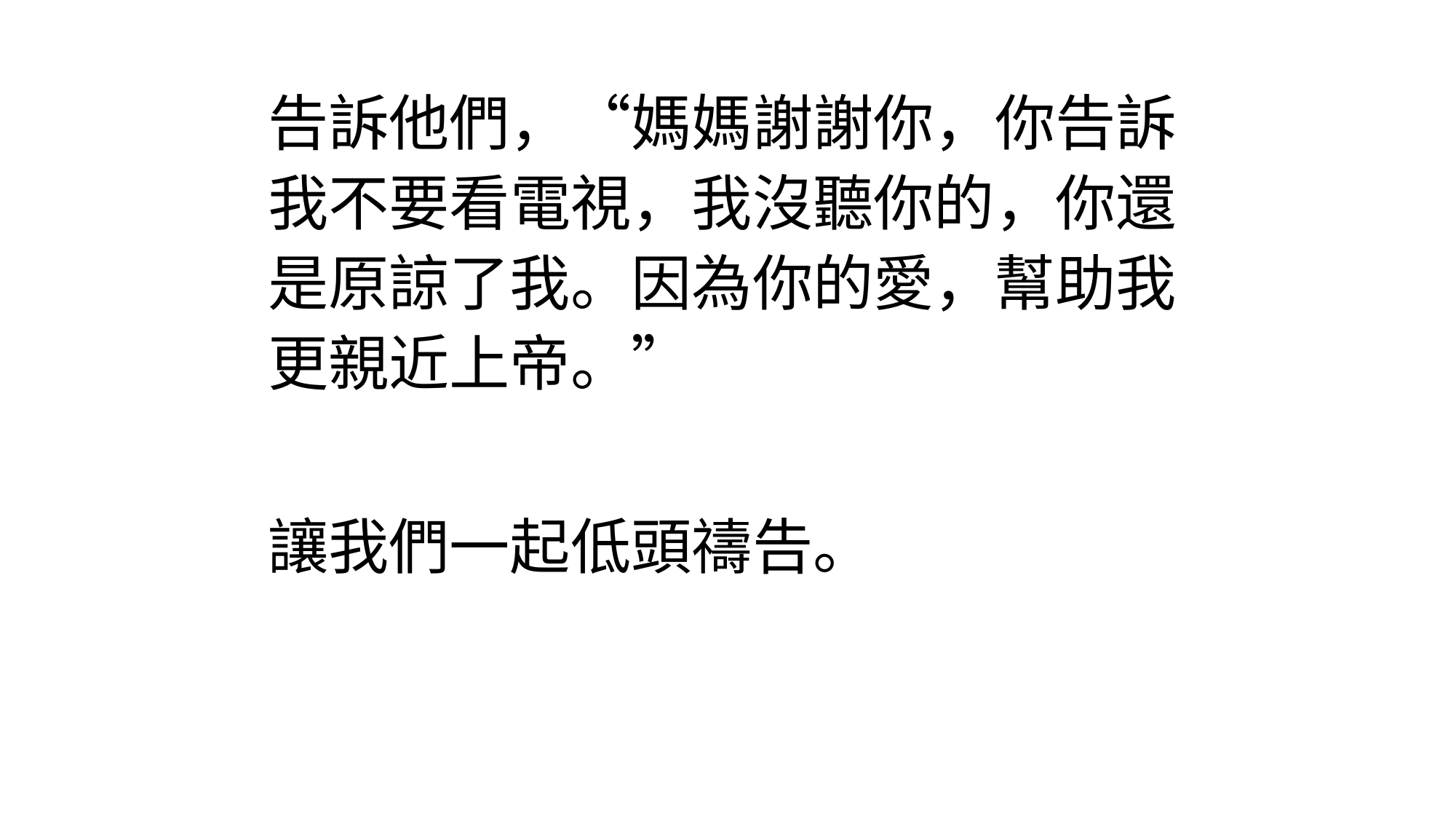

告訴他們，“媽媽謝謝你，你告訴我不要看電視，我沒聽你的，你還是原諒了我。因為你的愛，幫助我更親近上帝。”

讓我們一起低頭禱告。